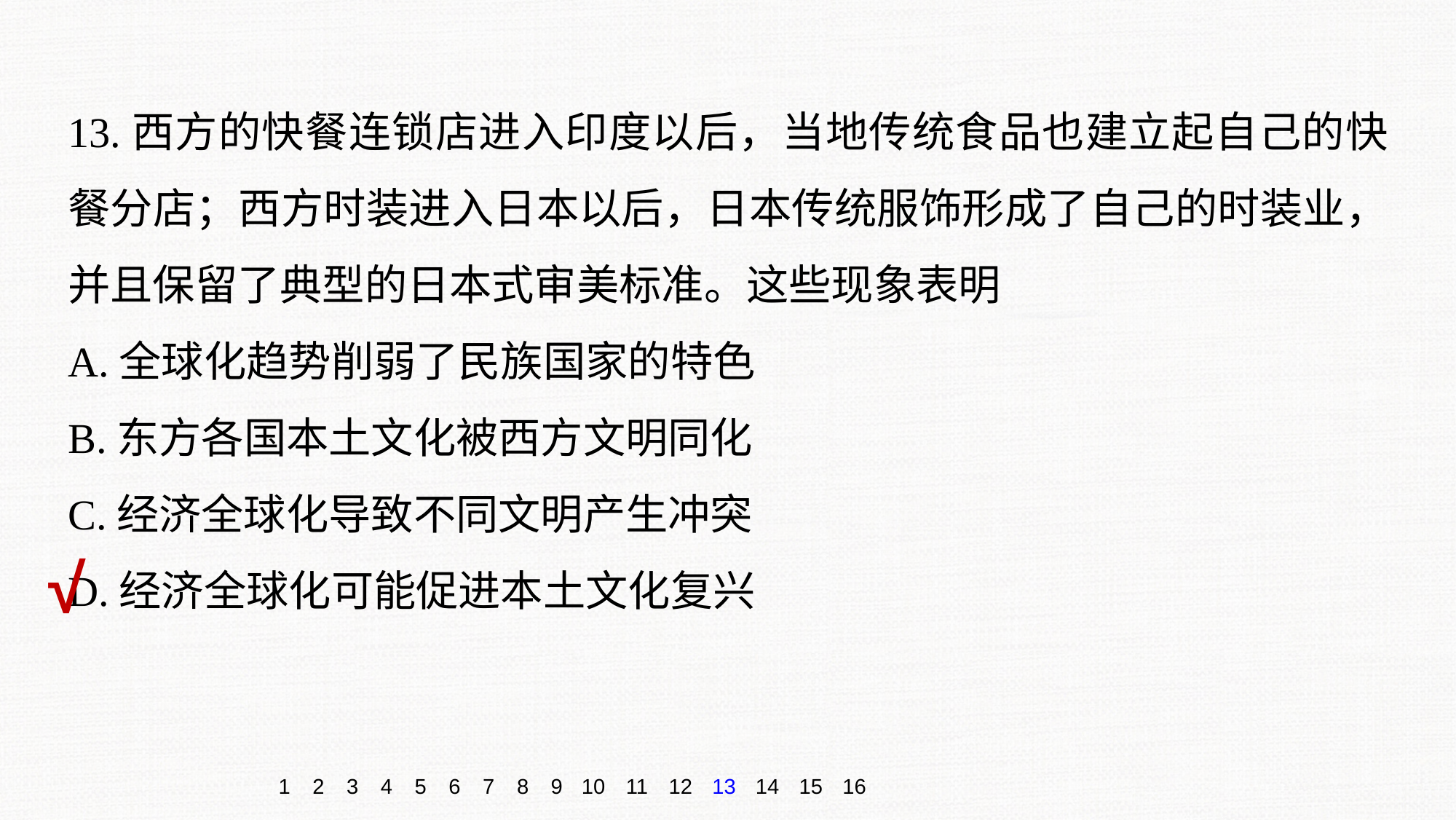

13.西方的快餐连锁店进入印度以后，当地传统食品也建立起自己的快餐分店；西方时装进入日本以后，日本传统服饰形成了自己的时装业，并且保留了典型的日本式审美标准。这些现象表明
A.全球化趋势削弱了民族国家的特色
B.东方各国本土文化被西方文明同化
C.经济全球化导致不同文明产生冲突
D.经济全球化可能促进本土文化复兴
√
1
2
3
4
5
6
7
8
9
10
11
12
13
14
15
16